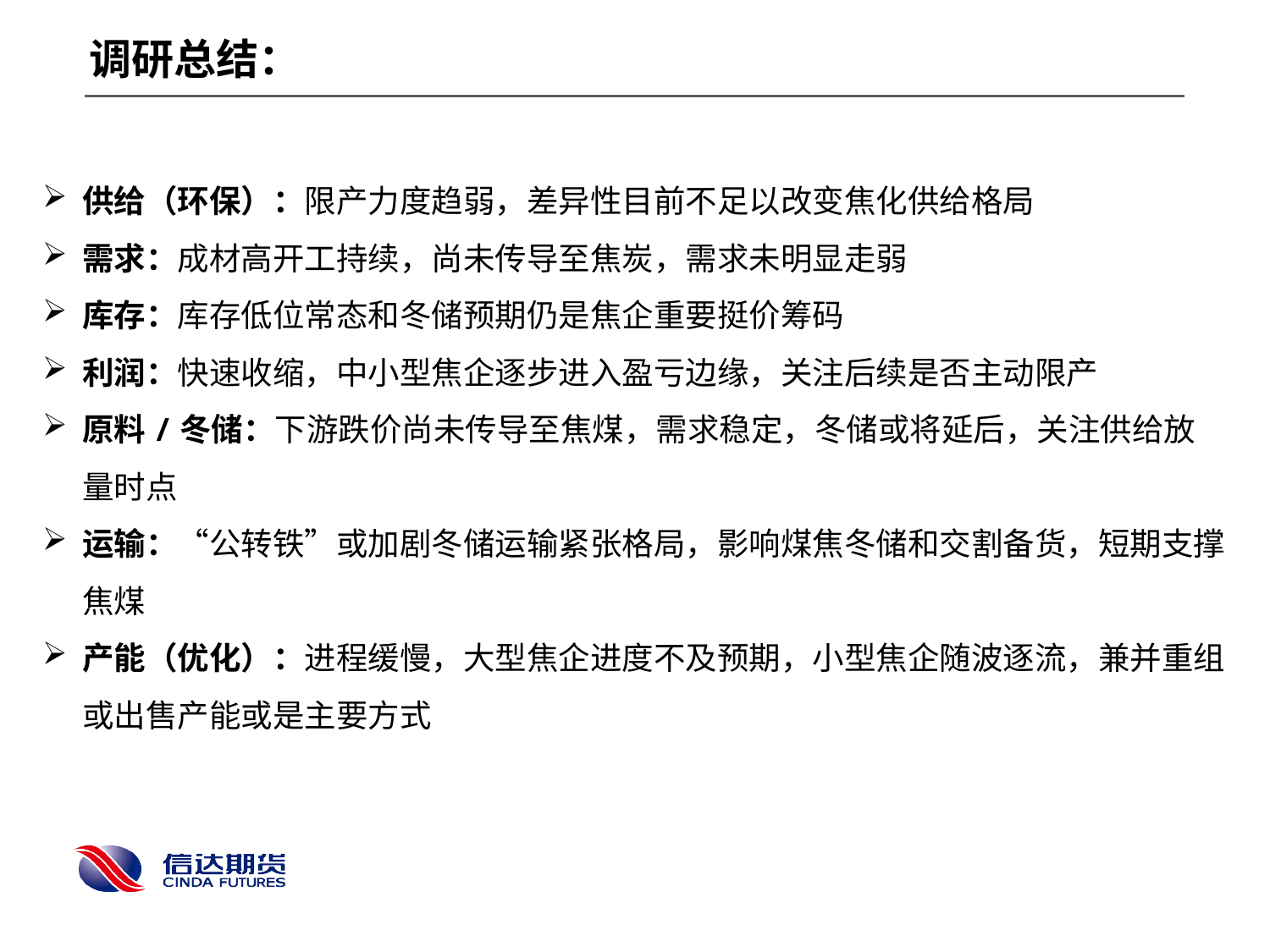

调研总结：
供给（环保）：限产力度趋弱，差异性目前不足以改变焦化供给格局
需求：成材高开工持续，尚未传导至焦炭，需求未明显走弱
库存：库存低位常态和冬储预期仍是焦企重要挺价筹码
利润：快速收缩，中小型焦企逐步进入盈亏边缘，关注后续是否主动限产
原料/冬储：下游跌价尚未传导至焦煤，需求稳定，冬储或将延后，关注供给放量时点
运输：“公转铁”或加剧冬储运输紧张格局，影响煤焦冬储和交割备货，短期支撑焦煤
产能（优化）：进程缓慢，大型焦企进度不及预期，小型焦企随波逐流，兼并重组或出售产能或是主要方式